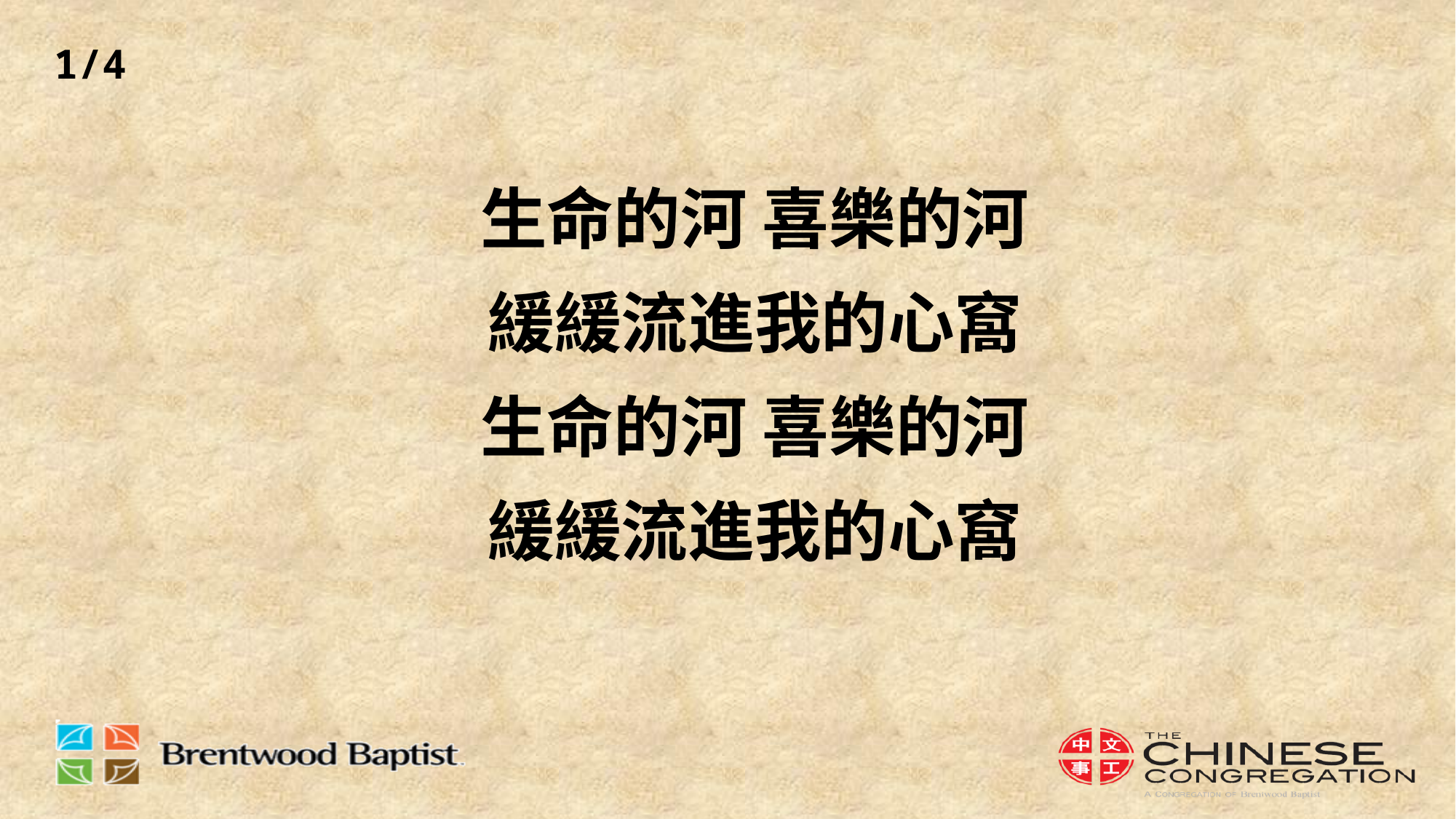

1/4
# 生命的河 喜樂的河 緩緩流進我的心窩 生命的河 喜樂的河 緩緩流進我的心窩